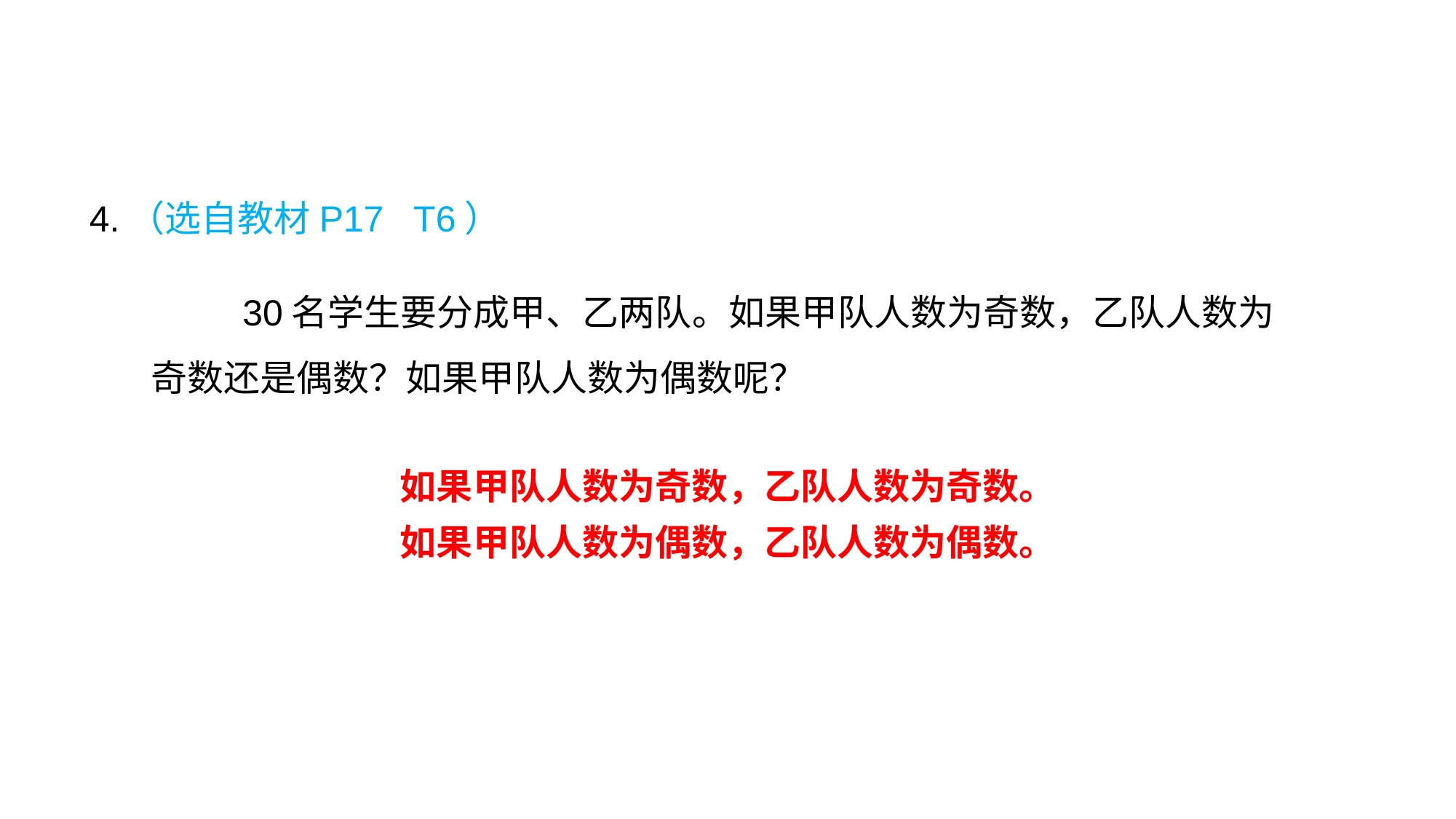

巩固练习
4.（选自教材P17   T6）
         30名学生要分成甲、乙两队。如果甲队人数为奇数，乙队人数为奇数还是偶数？如果甲队人数为偶数呢？
如果甲队人数为奇数，乙队人数为奇数。
如果甲队人数为偶数，乙队人数为偶数。